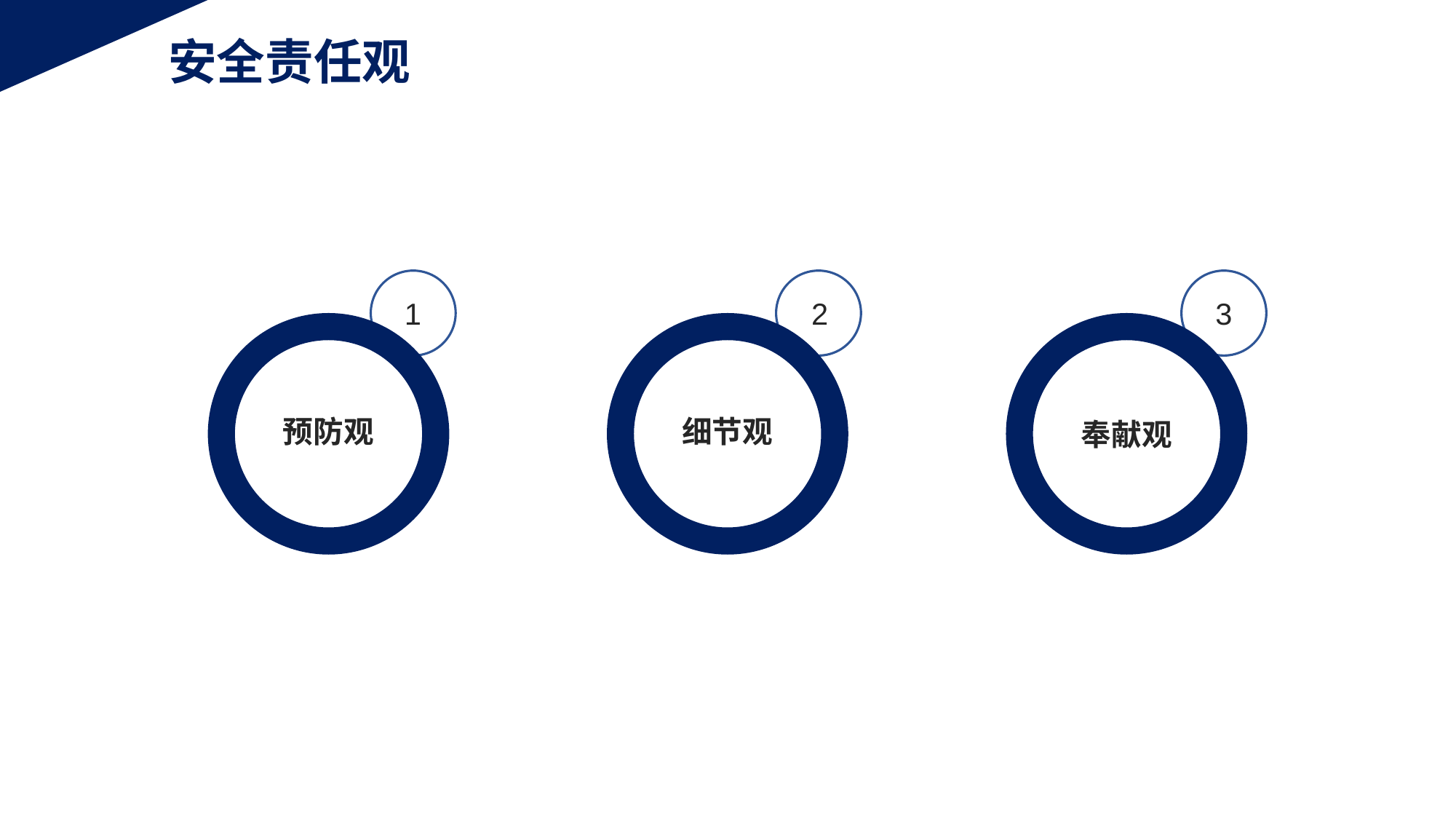

安全责任观

1
2
3

预防观
细节观
奉献观